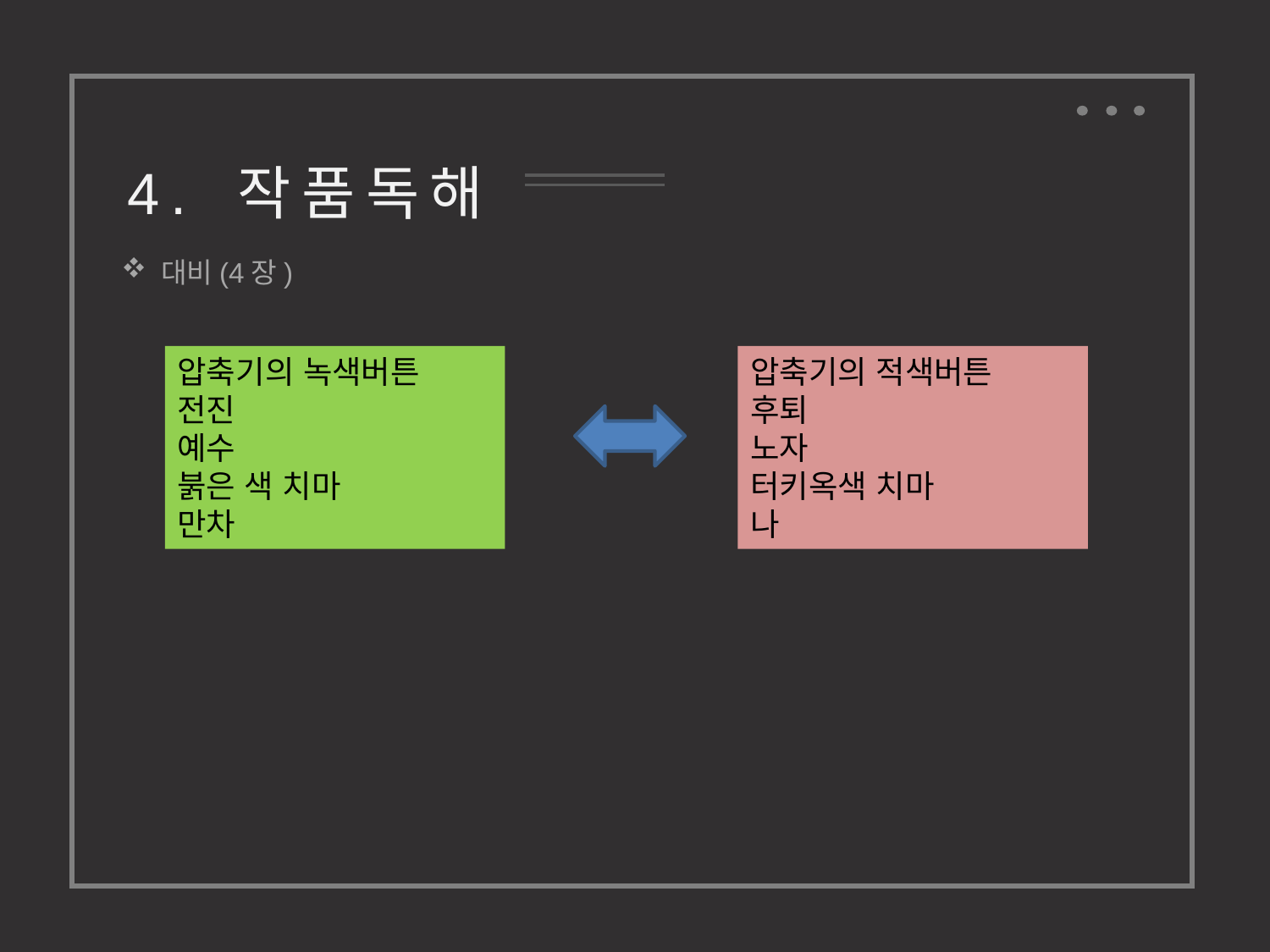

4. 작품독해
대비(4장)
압축기의 녹색버튼
전진
예수
붉은 색 치마
만차
압축기의 적색버튼
후퇴
노자
터키옥색 치마
나